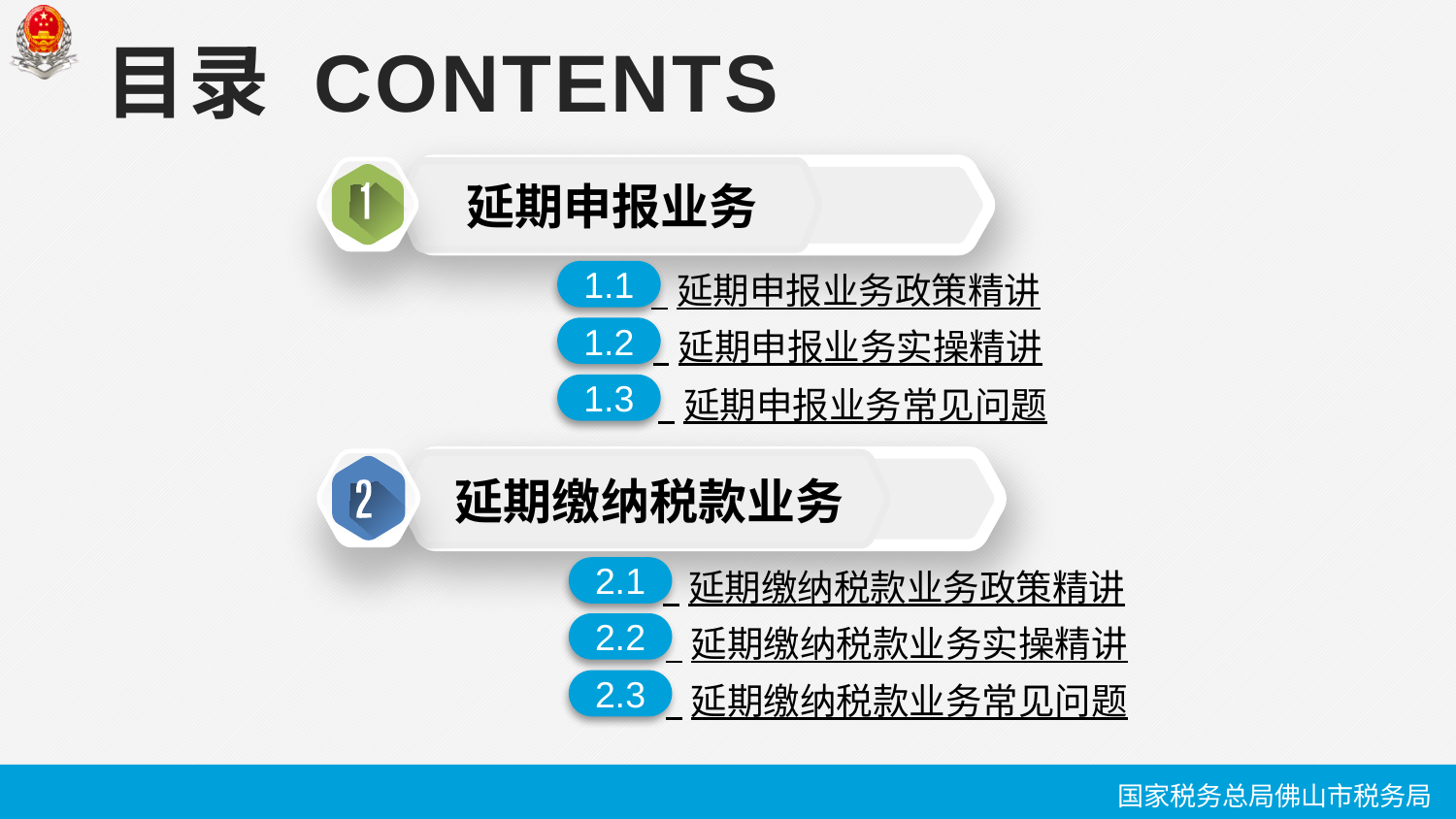

目录 CONTENTS

延期申报业务
1.1
  延期申报业务政策精讲
  延期申报业务实操精讲
1.2
1.3
  延期申报业务常见问题

延期缴纳税款业务
2.1
  延期缴纳税款业务政策精讲
2.2
  延期缴纳税款业务实操精讲
2.3
  延期缴纳税款业务常见问题